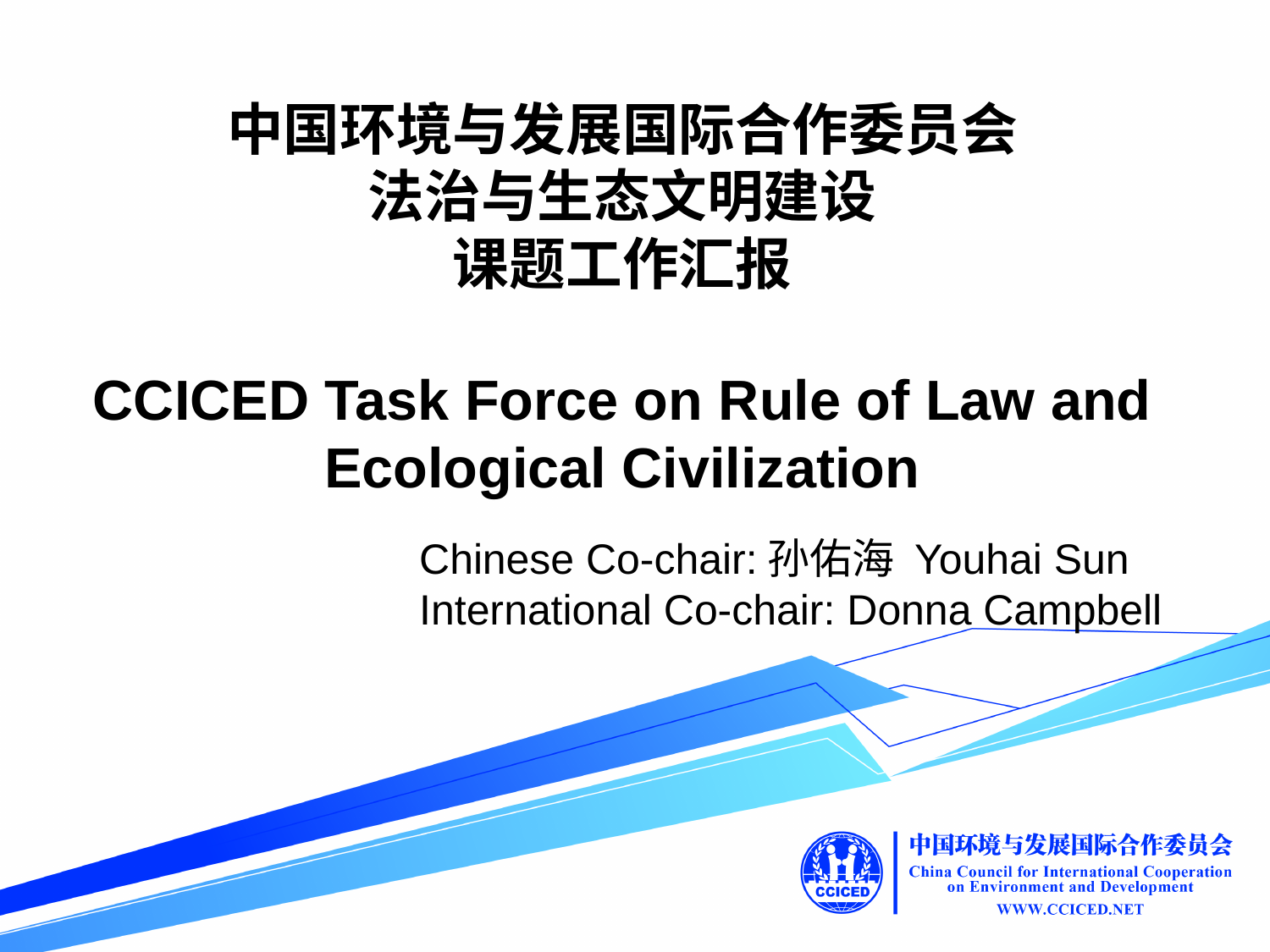

中国环境与发展国际合作委员会
法治与生态文明建设
课题工作汇报
CCICED Task Force on Rule of Law and Ecological Civilization

 Chinese Co-chair:孙佑海 Youhai Sun
 International Co-chair: Donna Campbell